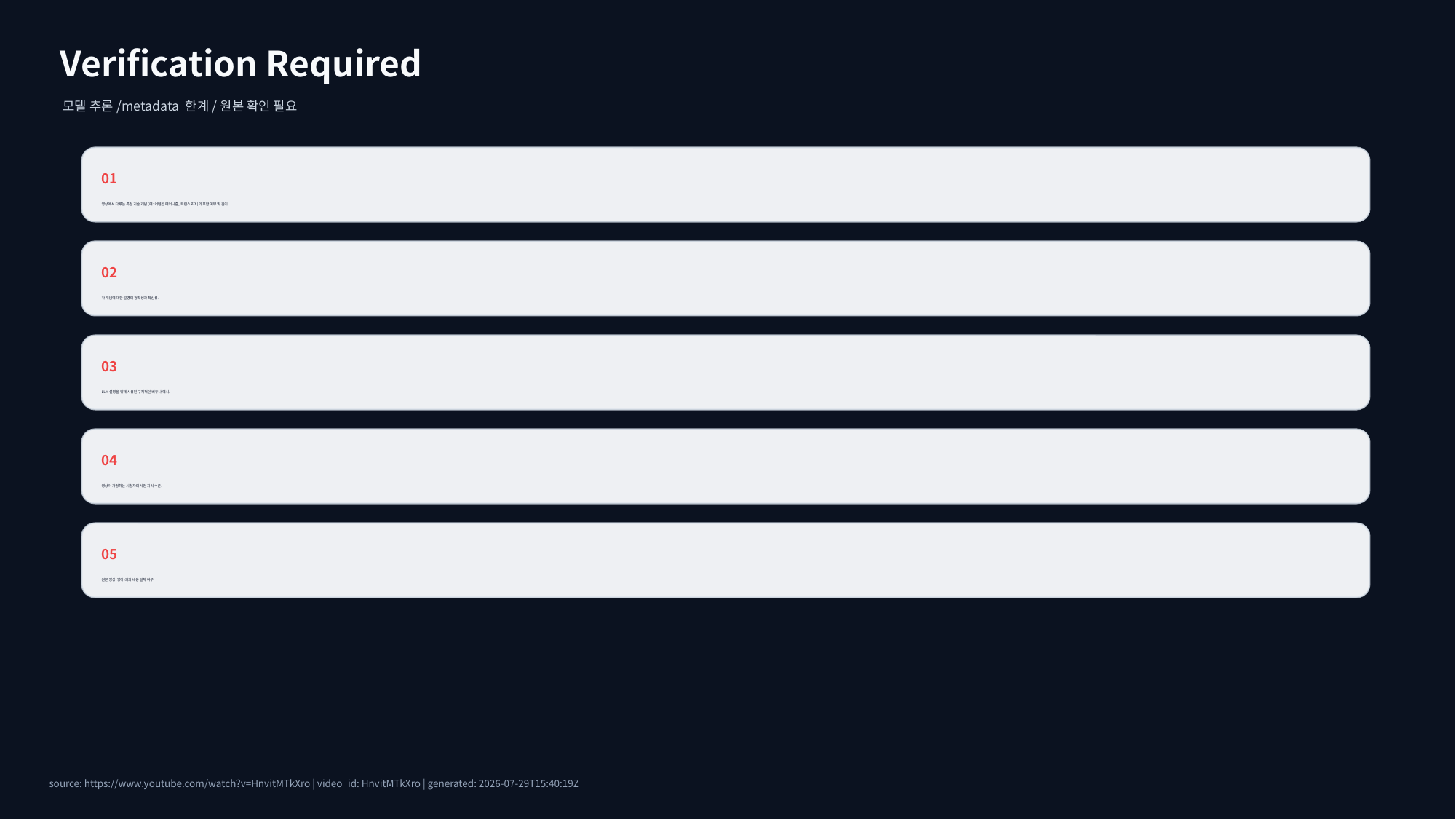

Verification Required
모델 추론/metadata 한계/원본 확인 필요

01
영상에서 다루는 특정 기술 개념 (예: 어텐션 메커니즘, 트랜스포머)의 포함 여부 및 깊이.

02
각 개념에 대한 설명의 정확성과 최신성.

03
LLM 설명을 위해 사용된 구체적인 비유나 예시.

04
영상이 가정하는 시청자의 사전 지식 수준.

05
원본 영상(영어)과의 내용 일치 여부.
source: https://www.youtube.com/watch?v=HnvitMTkXro | video_id: HnvitMTkXro | generated: 2026-07-29T15:40:19Z